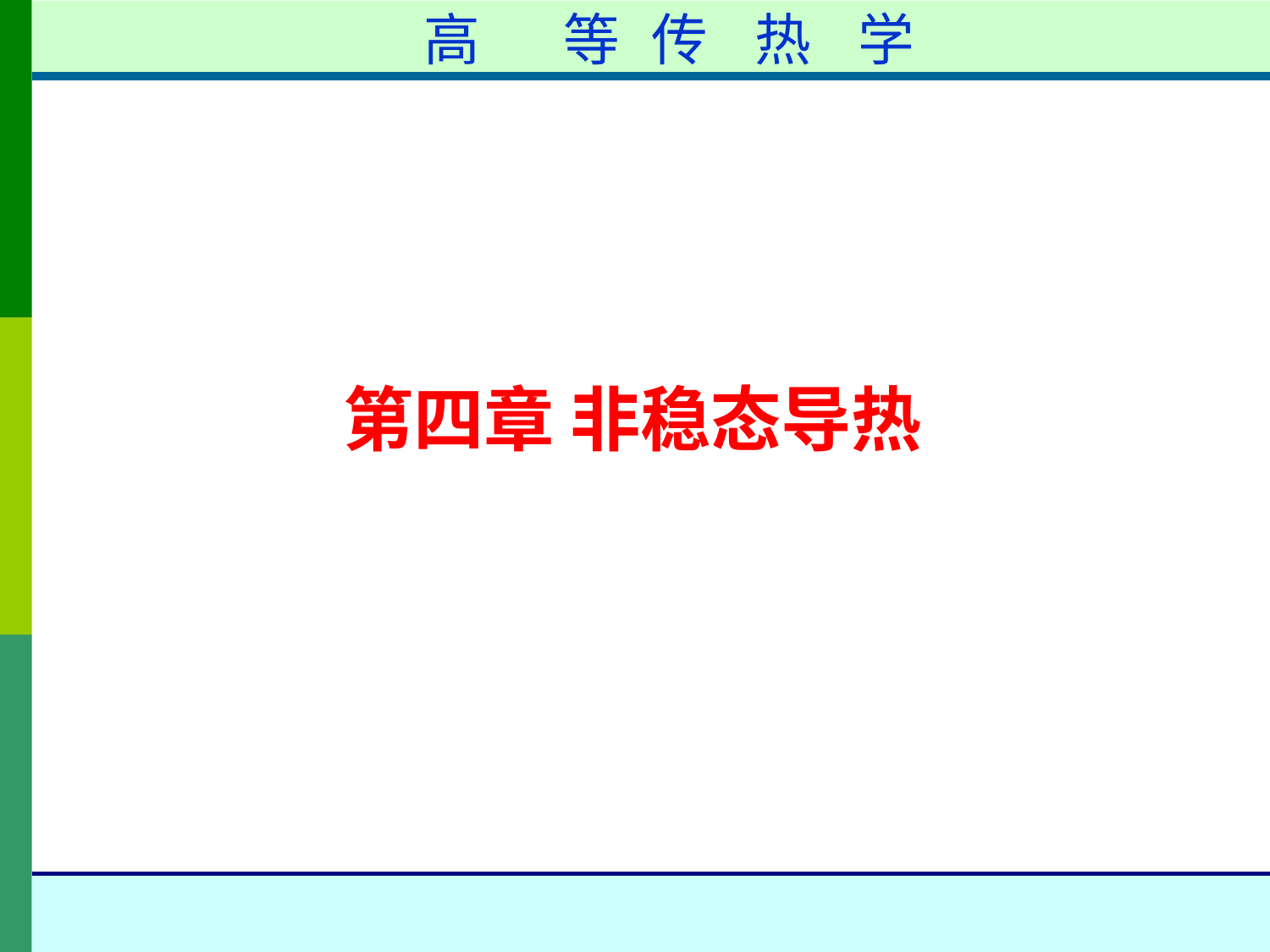

高	等	传	热	学

第四章 非稳态导热